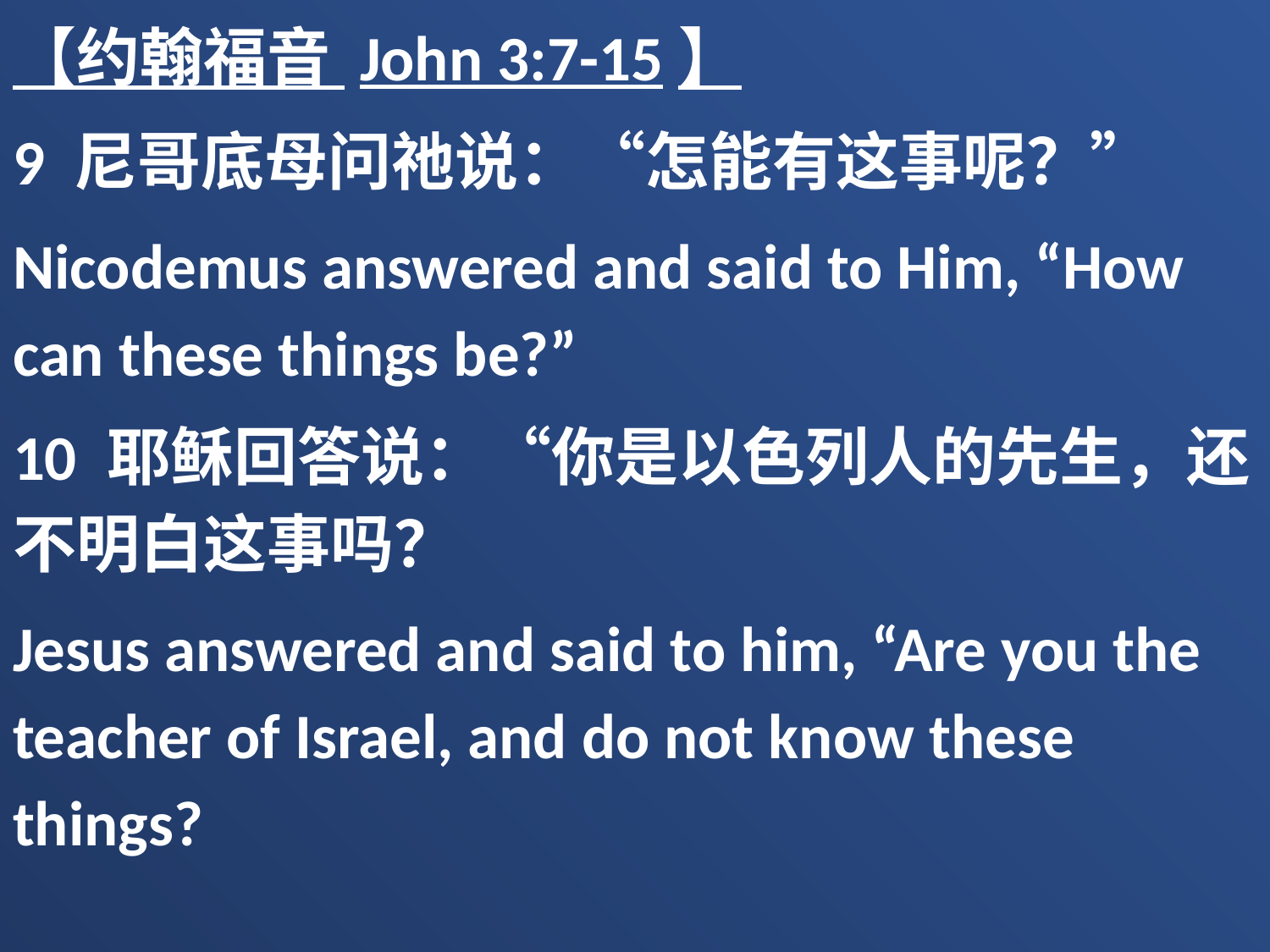

【约翰福音 John 3:7-15】
9 尼哥底母问祂说：“怎能有这事呢？”
Nicodemus answered and said to Him, “How can these things be?”
10 耶稣回答说：“你是以色列人的先生，还不明白这事吗？
Jesus answered and said to him, “Are you the teacher of Israel, and do not know these things?